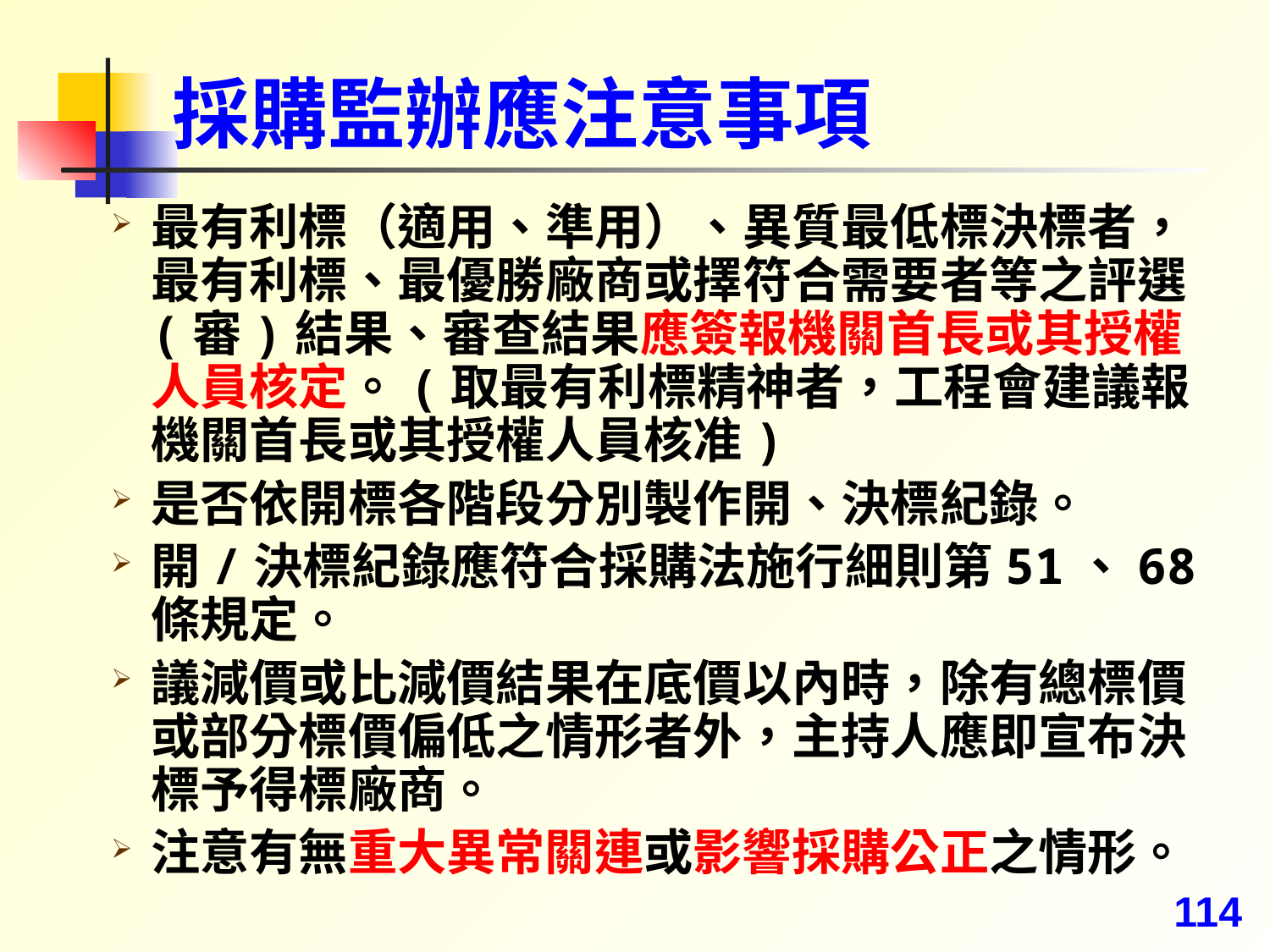

# 採購監辦應注意事項
最有利標（適用、準用）、異質最低標決標者，最有利標、最優勝廠商或擇符合需要者等之評選(審)結果、審查結果應簽報機關首長或其授權人員核定。(取最有利標精神者，工程會建議報機關首長或其授權人員核准)
是否依開標各階段分別製作開、決標紀錄。
開/決標紀錄應符合採購法施行細則第51、68條規定。
議減價或比減價結果在底價以內時，除有總標價或部分標價偏低之情形者外，主持人應即宣布決標予得標廠商。
注意有無重大異常關連或影響採購公正之情形。
114